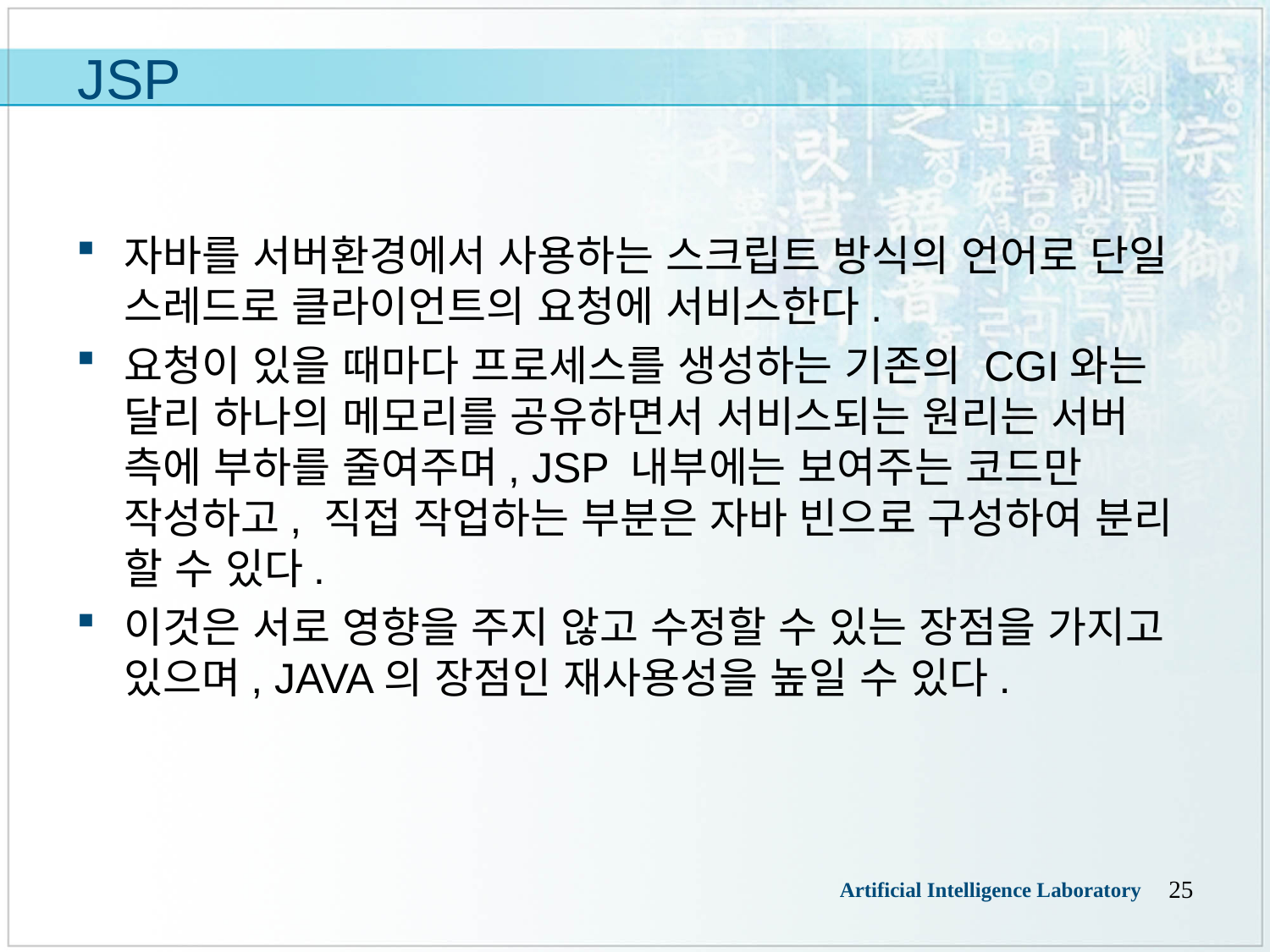

# JSP
자바를 서버환경에서 사용하는 스크립트 방식의 언어로 단일 스레드로 클라이언트의 요청에 서비스한다.
요청이 있을 때마다 프로세스를 생성하는 기존의 CGI와는 달리 하나의 메모리를 공유하면서 서비스되는 원리는 서버 측에 부하를 줄여주며, JSP 내부에는 보여주는 코드만 작성하고, 직접 작업하는 부분은 자바 빈으로 구성하여 분리 할 수 있다.
이것은 서로 영향을 주지 않고 수정할 수 있는 장점을 가지고 있으며, JAVA의 장점인 재사용성을 높일 수 있다.
25